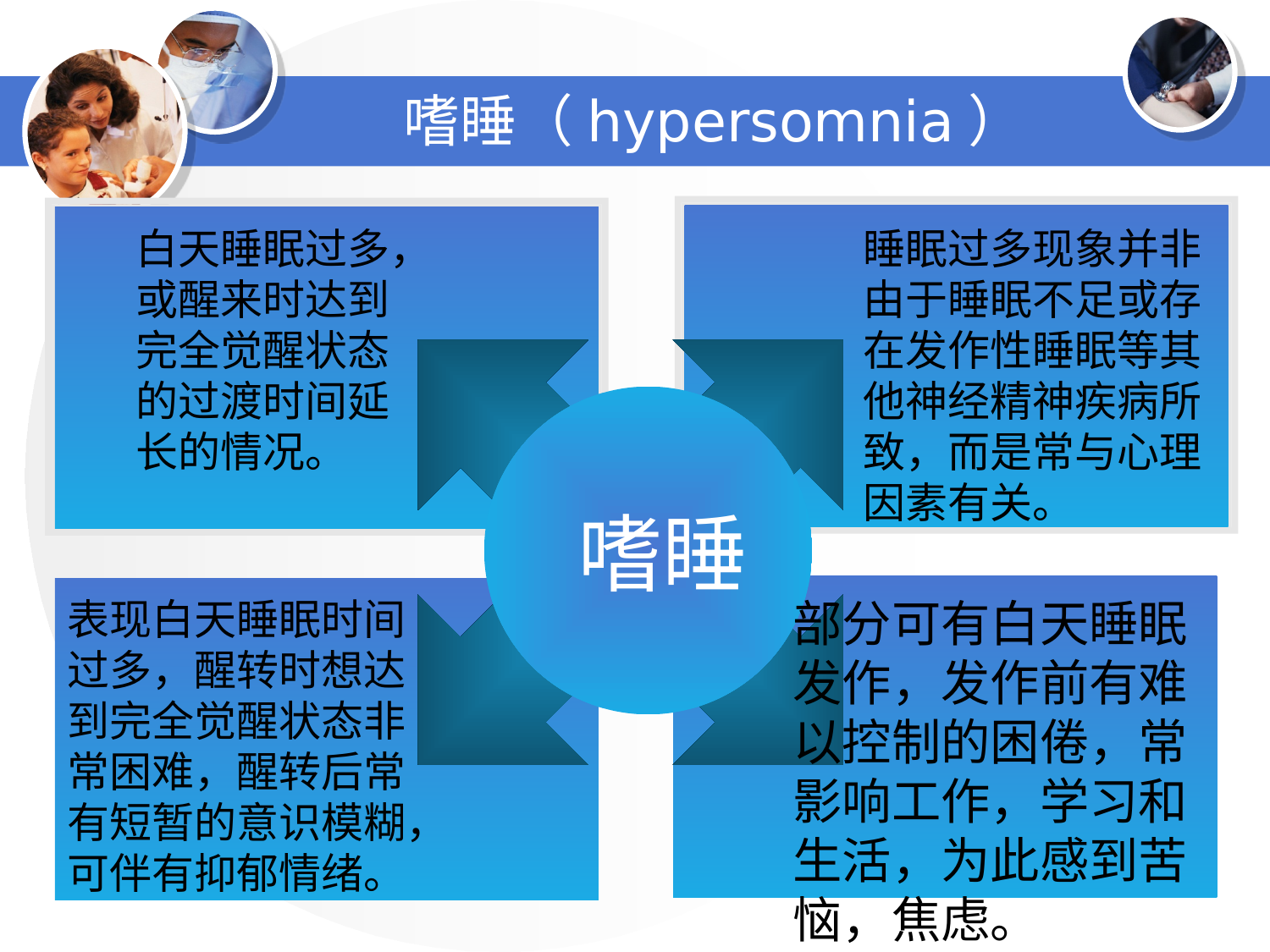

# 嗜睡（hypersomnia）

白天睡眠过多，或醒来时达到完全觉醒状态的过渡时间延长的情况。
睡眠过多现象并非由于睡眠不足或存在发作性睡眠等其他神经精神疾病所致，而是常与心理因素有关。

  嗜睡

部分可有白天睡眠发作，发作前有难以控制的困倦，常影响工作，学习和生活，为此感到苦恼，焦虑。
表现白天睡眠时间过多，醒转时想达到完全觉醒状态非常困难，醒转后常有短暂的意识模糊，可伴有抑郁情绪。